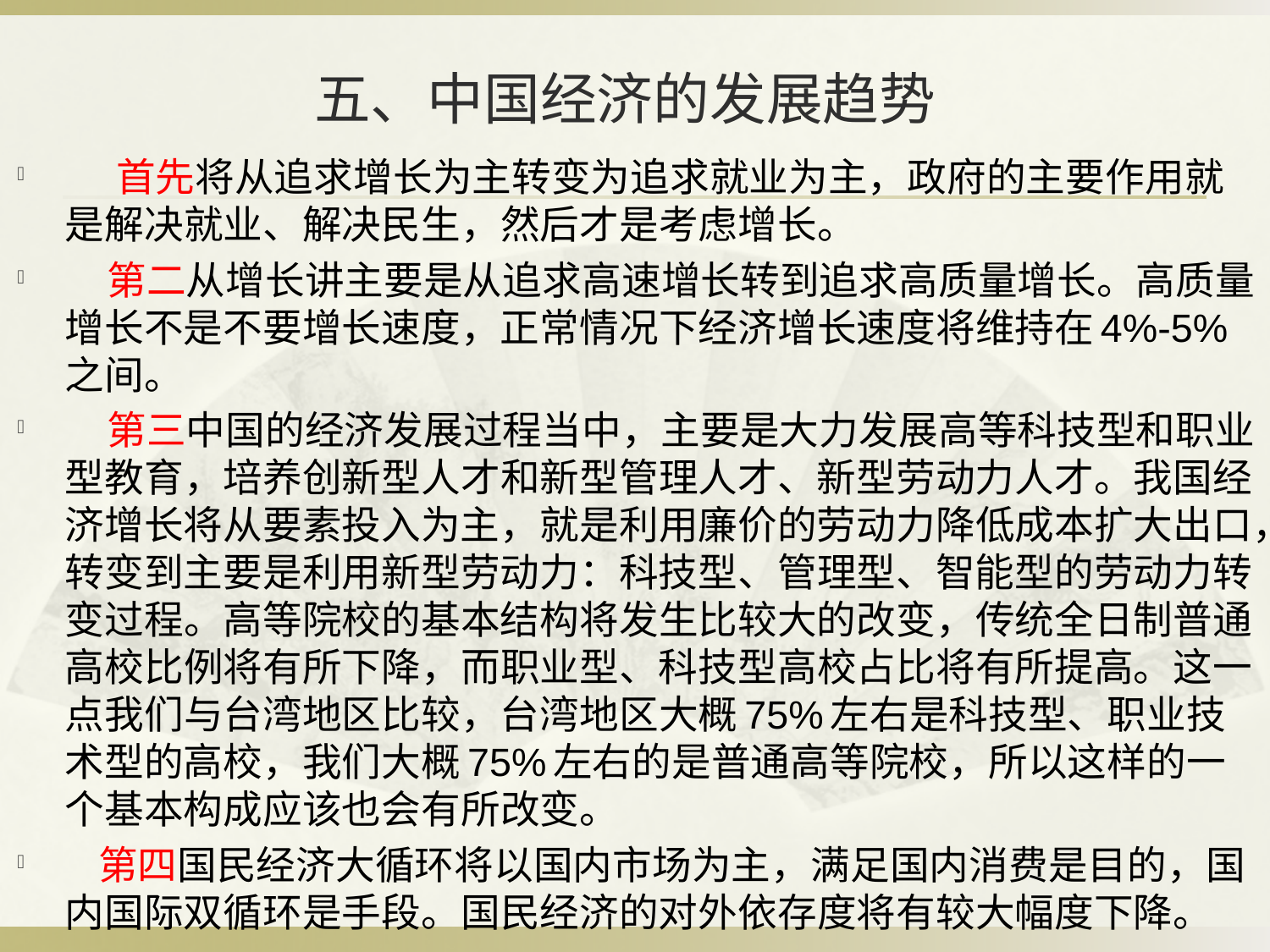

# 五、中国经济的发展趋势
     首先将从追求增长为主转变为追求就业为主，政府的主要作用就是解决就业、解决民生，然后才是考虑增长。
    第二从增长讲主要是从追求高速增长转到追求高质量增长。高质量增长不是不要增长速度，正常情况下经济增长速度将维持在4%-5%之间。
    第三中国的经济发展过程当中，主要是大力发展高等科技型和职业型教育，培养创新型人才和新型管理人才、新型劳动力人才。我国经济增长将从要素投入为主，就是利用廉价的劳动力降低成本扩大出口，转变到主要是利用新型劳动力：科技型、管理型、智能型的劳动力转变过程。高等院校的基本结构将发生比较大的改变，传统全日制普通高校比例将有所下降，而职业型、科技型高校占比将有所提高。这一点我们与台湾地区比较，台湾地区大概75%左右是科技型、职业技术型的高校，我们大概75%左右的是普通高等院校，所以这样的一个基本构成应该也会有所改变。
   第四国民经济大循环将以国内市场为主，满足国内消费是目的，国内国际双循环是手段。国民经济的对外依存度将有较大幅度下降。